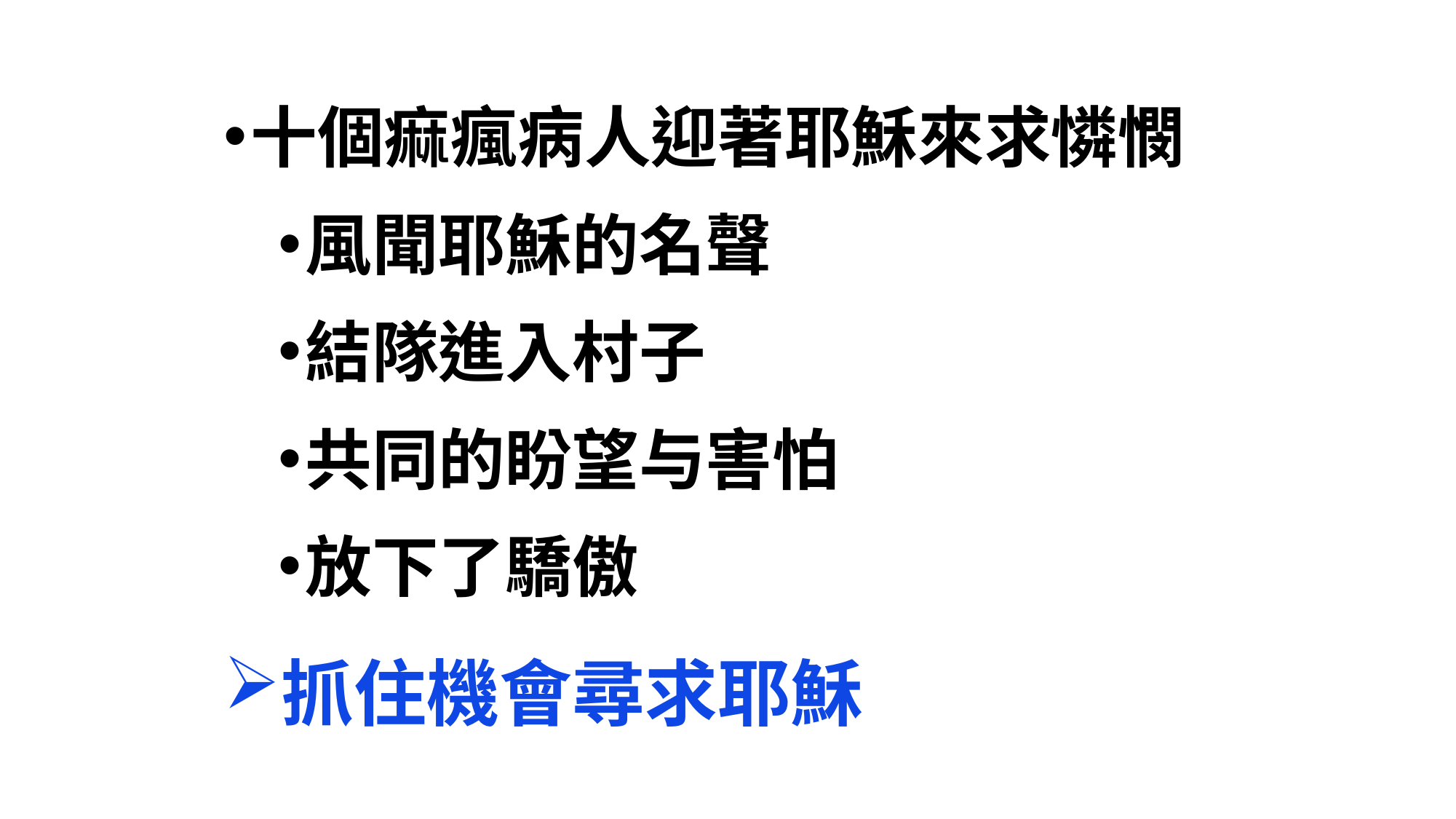

十個痲瘋病人迎著耶穌來求憐憫
風聞耶穌的名聲
結隊進入村子
共同的盼望与害怕
放下了驕傲
抓住機會尋求耶穌